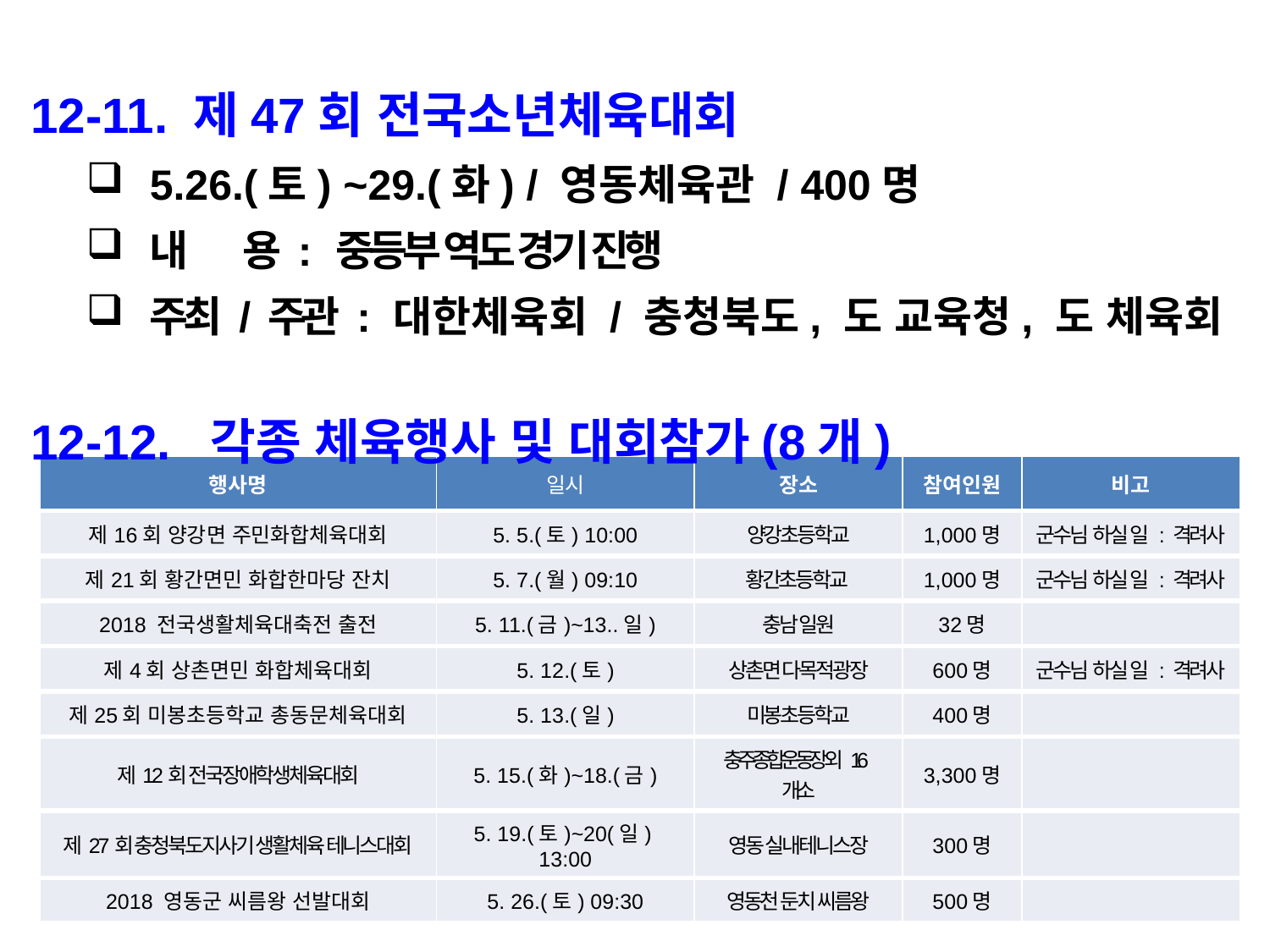

12-11. 제47회 전국소년체육대회
5.26.(토) ~29.(화) / 영동체육관 / 400명
내         용 :  중등부 역도 경기 진행
주최 / 주관 : 대한체육회 / 충청북도, 도 교육청, 도 체육회

12-12.  각종 체육행사 및 대회참가(8개)

| 행사명 | 일시 | 장소 | 참여인원 | 비고 |
| --- | --- | --- | --- | --- |
| 제16회 양강면 주민화합체육대회 | 5. 5.(토) 10:00 | 양강초등학교 | 1,000명 | 군수님 하실 일 : 격려사 |
| 제21회 황간면민 화합한마당 잔치 | 5. 7.(월) 09:10 | 황간초등학교 | 1,000명 | 군수님 하실 일 : 격려사 |
| 2018 전국생활체육대축전 출전 | 5. 11.(금)~13..일) | 충남 일원 | 32명 |  |
| 제4회 상촌면민 화합체육대회 | 5. 12.(토) | 상촌면 다목적광장 | 600명 | 군수님 하실 일 : 격려사 |
| 제25회 미봉초등학교 총동문체육대회 | 5. 13.(일) | 미봉초등학교 | 400명 |  |
| 제12회 전국장애학생체육대회 | 5. 15.(화)~18.(금) | 충주 종합운동장 외 16개소 | 3,300명 |  |
| 제27회 충청북도지사기 생활체육 테니스대회 | 5. 19.(토)~20(일) 13:00 | 영동 실내테니스장 | 300명 |  |
| 2018 영동군 씨름왕 선발대회 | 5. 26.(토) 09:30 | 영동천 둔치 씨름왕 | 500명 |  |